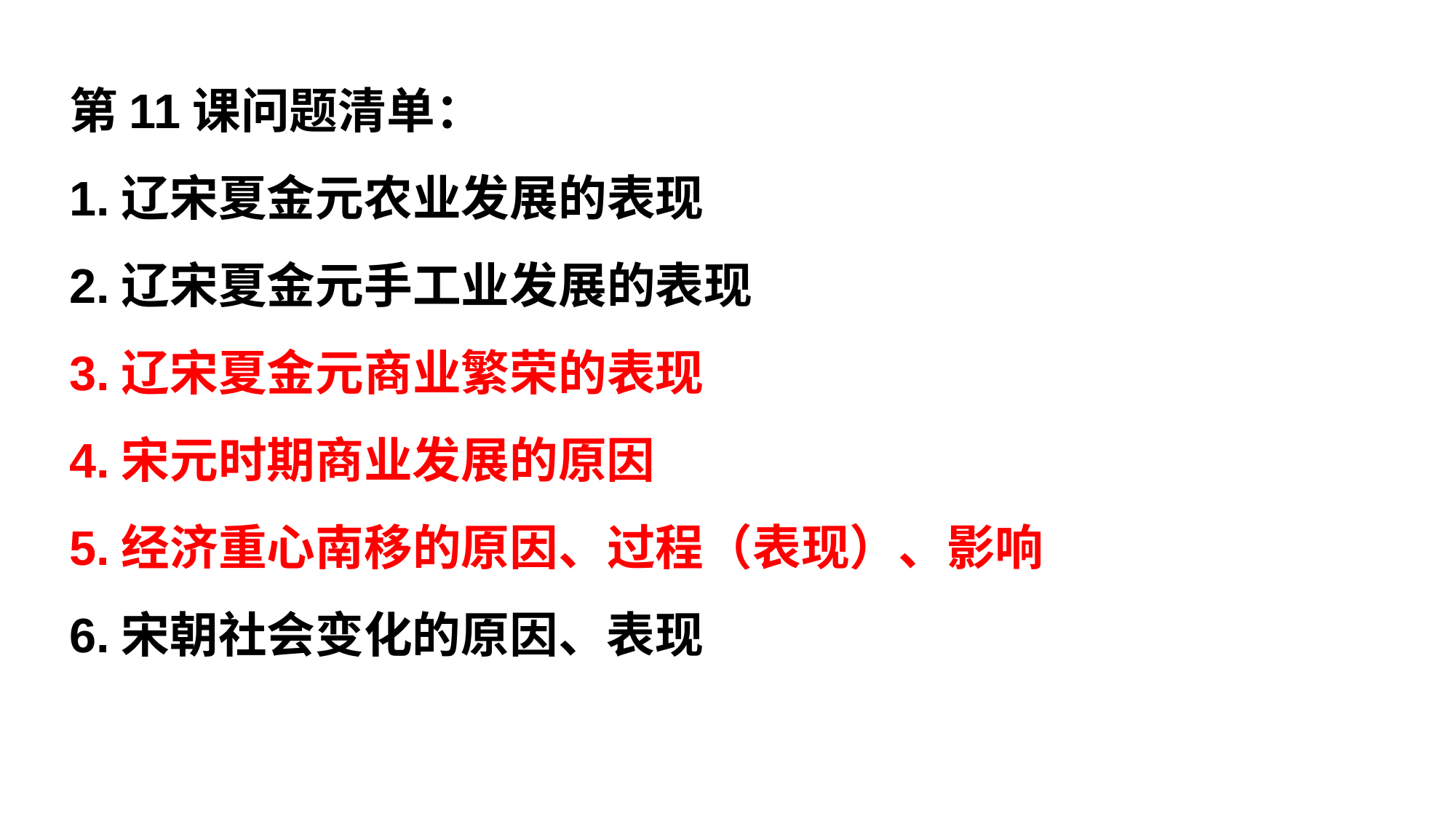

第11课问题清单：
1.辽宋夏金元农业发展的表现
2.辽宋夏金元手工业发展的表现
3.辽宋夏金元商业繁荣的表现
4.宋元时期商业发展的原因
5.经济重心南移的原因、过程（表现）、影响
6.宋朝社会变化的原因、表现